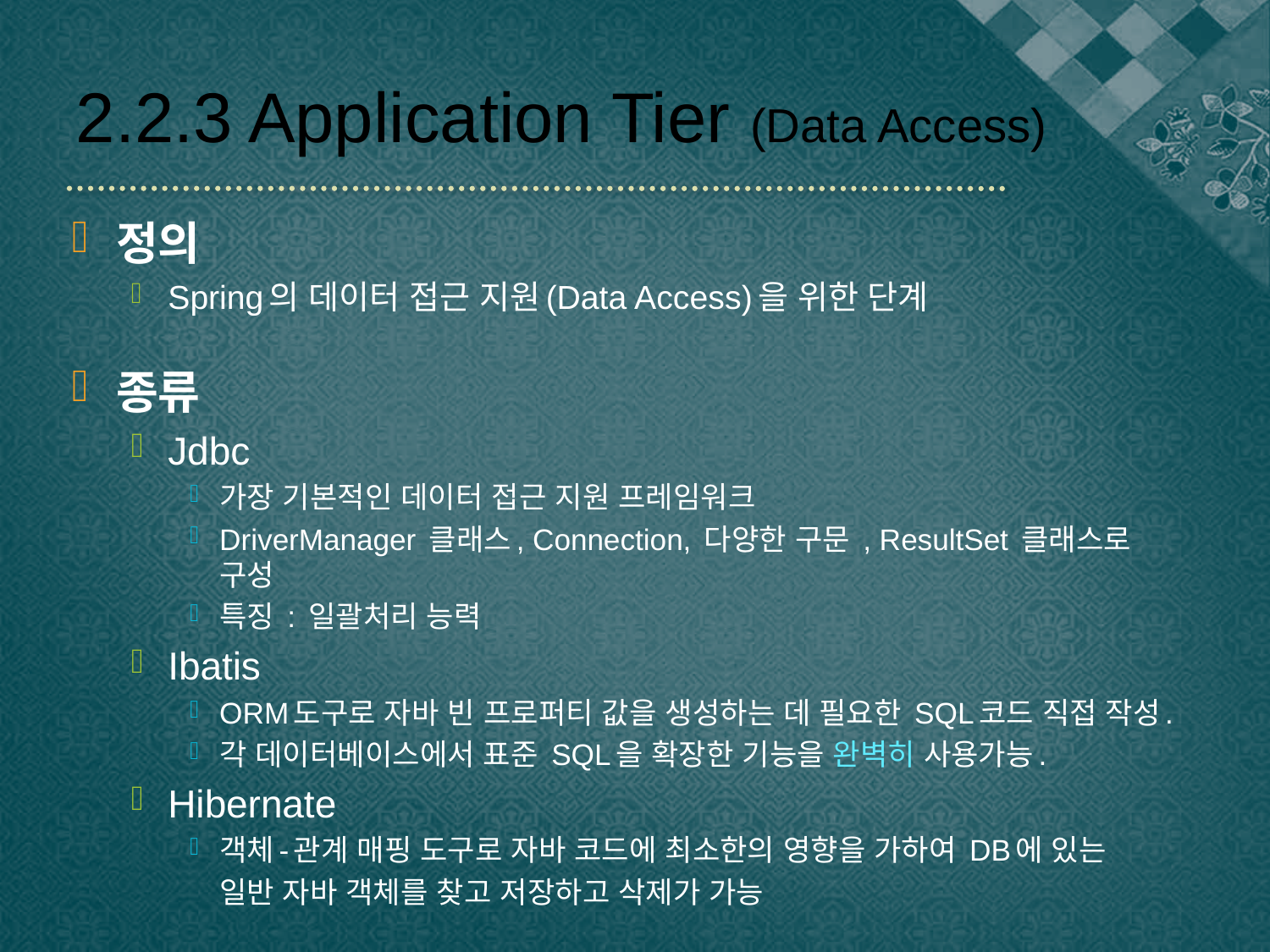

# 2.2.3 Application Tier (Data Access)
정의
Spring의 데이터 접근 지원(Data Access)을 위한 단계

종류
Jdbc
가장 기본적인 데이터 접근 지원 프레임워크
DriverManager 클래스, Connection, 다양한 구문 , ResultSet 클래스로 구성
특징 : 일괄처리 능력
Ibatis
ORM도구로 자바 빈 프로퍼티 값을 생성하는 데 필요한 SQL코드 직접 작성.
각 데이터베이스에서 표준 SQL을 확장한 기능을 완벽히 사용가능.
Hibernate
객체-관계 매핑 도구로 자바 코드에 최소한의 영향을 가하여 DB에 있는
	일반 자바 객체를 찾고 저장하고 삭제가 가능